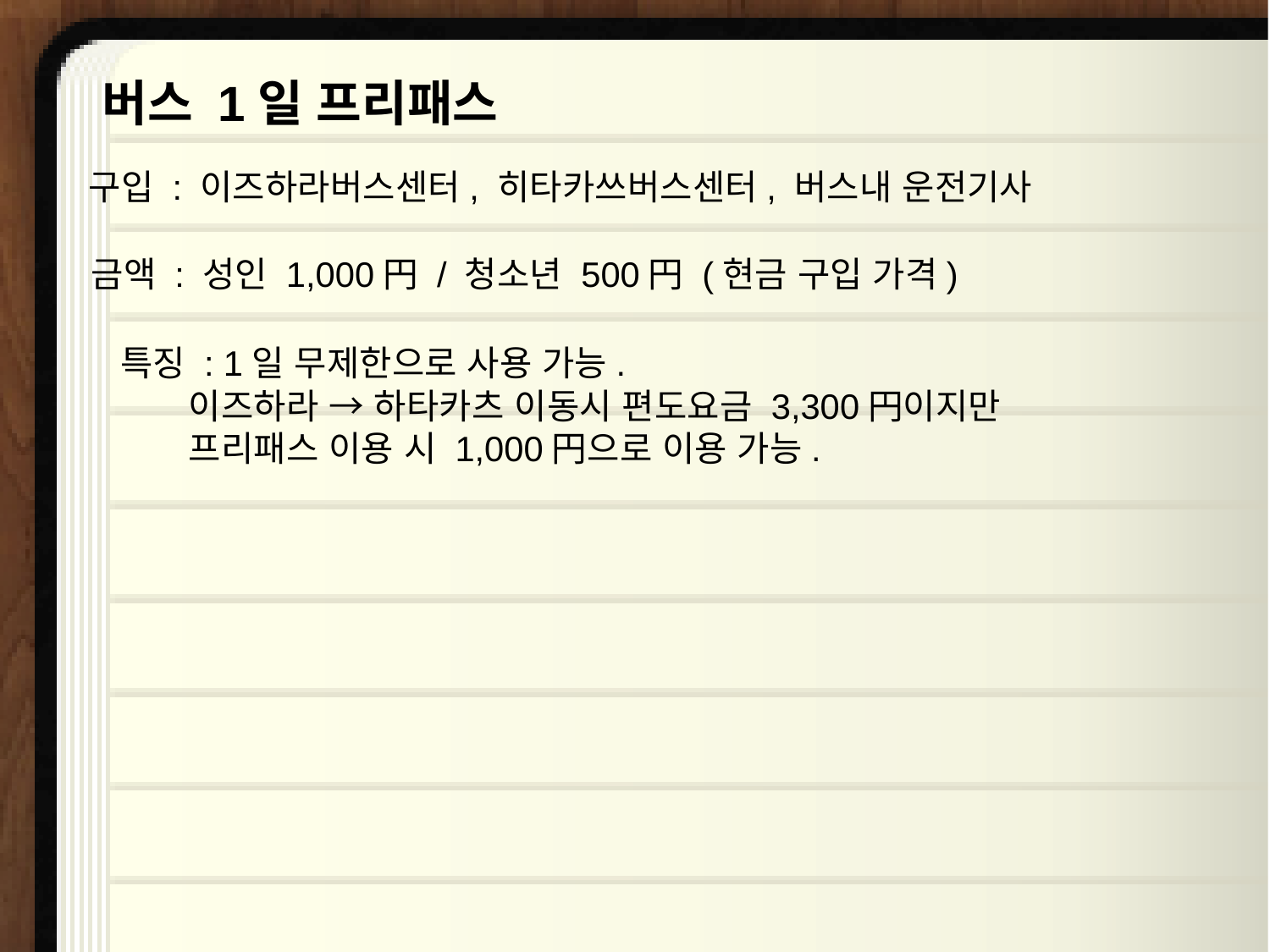

버스 1일 프리패스
구입 : 이즈하라버스센터, 히타카쓰버스센터, 버스내 운전기사
금액 : 성인 1,000円 / 청소년 500円 (현금 구입 가격)
특징 : 1일 무제한으로 사용 가능.
      이즈하라 → 하타카츠 이동시 편도요금 3,300円이지만
      프리패스 이용 시 1,000円으로 이용 가능.